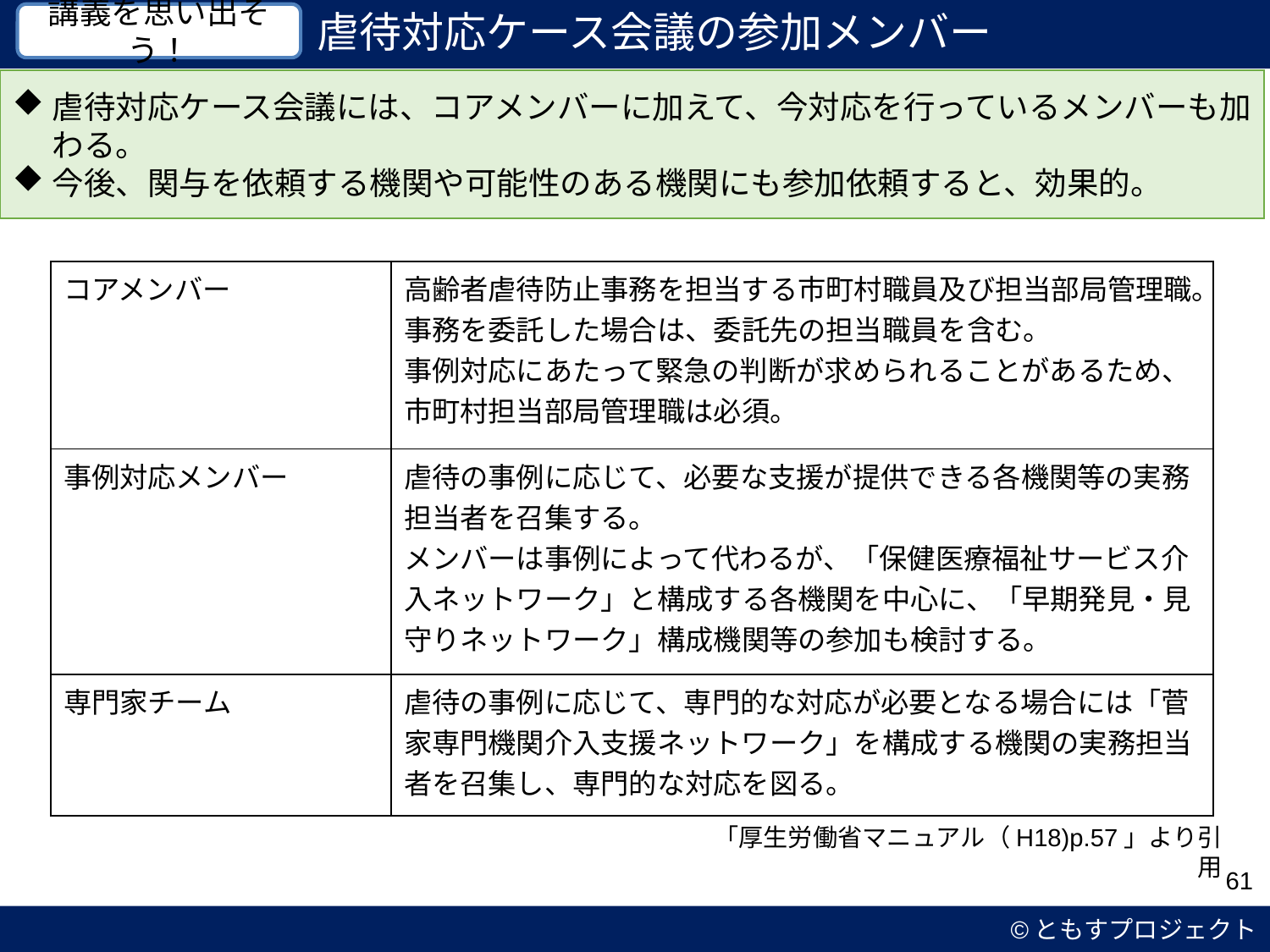

虐待対応ケース会議の参加メンバー
講義を思い出そう！
虐待対応ケース会議には、コアメンバーに加えて、今対応を行っているメンバーも加わる。
今後、関与を依頼する機関や可能性のある機関にも参加依頼すると、効果的。
| コアメンバー | 高齢者虐待防止事務を担当する市町村職員及び担当部局管理職。事務を委託した場合は、委託先の担当職員を含む。 事例対応にあたって緊急の判断が求められることがあるため、市町村担当部局管理職は必須。 |
| --- | --- |
| 事例対応メンバー | 虐待の事例に応じて、必要な支援が提供できる各機関等の実務担当者を召集する。 メンバーは事例によって代わるが、「保健医療福祉サービス介入ネットワーク」と構成する各機関を中心に、「早期発見・見守りネットワーク」構成機関等の参加も検討する。 |
| 専門家チーム | 虐待の事例に応じて、専門的な対応が必要となる場合には「菅家専門機関介入支援ネットワーク」を構成する機関の実務担当者を召集し、専門的な対応を図る。 |
「厚生労働省マニュアル（H18)p.57」より引用
61
©ともすプロジェクト